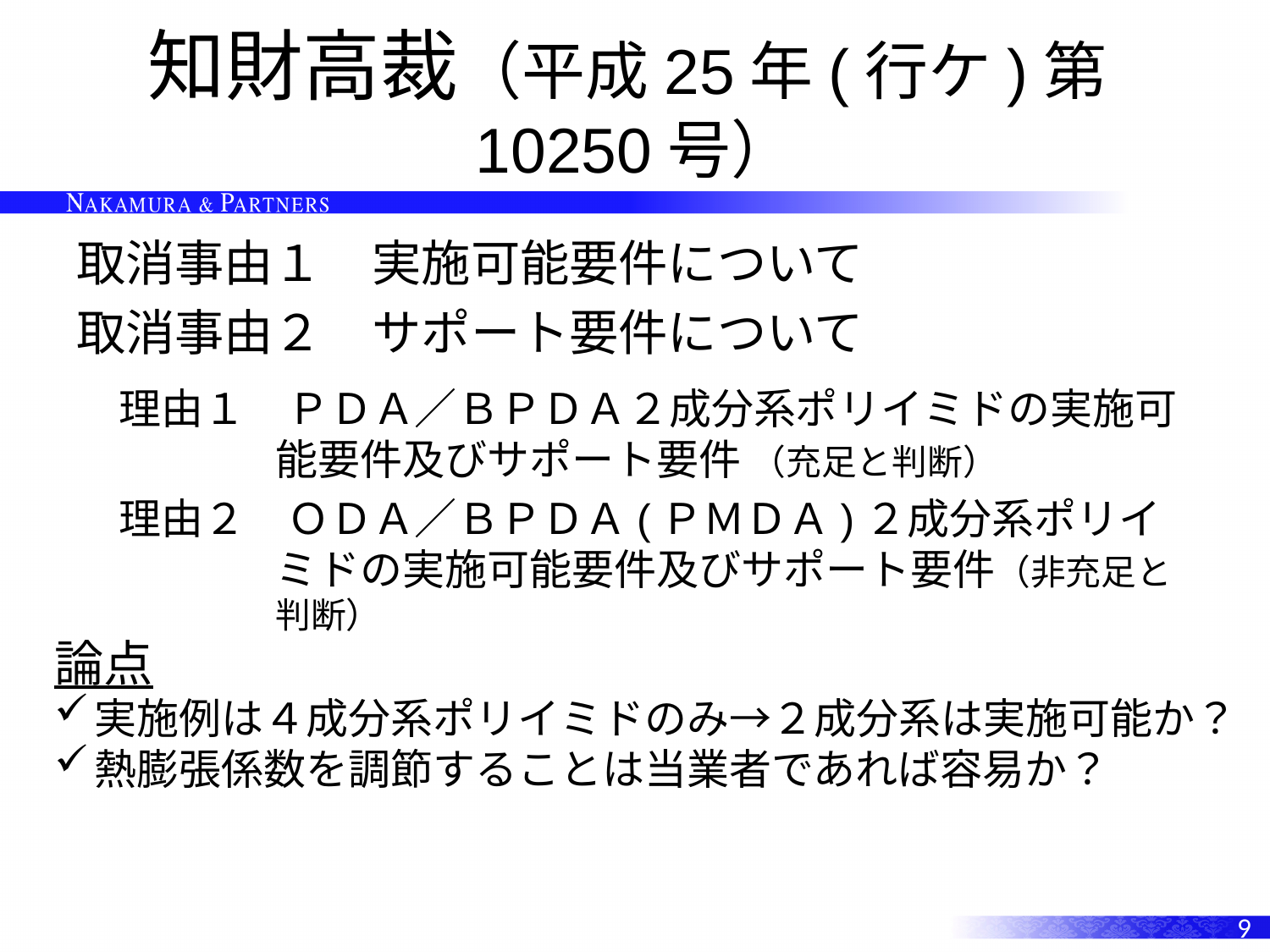

# 知財高裁（平成25年(行ケ)第10250号）
取消事由１　実施可能要件について
取消事由２　サポート要件について
　理由１　ＰＤＡ／ＢＰＤＡ２成分系ポリイミドの実施可能要件及びサポート要件 （充足と判断）
　理由２　ＯＤＡ／ＢＰＤＡ(ＰＭＤＡ)２成分系ポリイミドの実施可能要件及びサポート要件（非充足と判断）

論点
実施例は４成分系ポリイミドのみ→２成分系は実施可能か？
熱膨張係数を調節することは当業者であれば容易か？
9